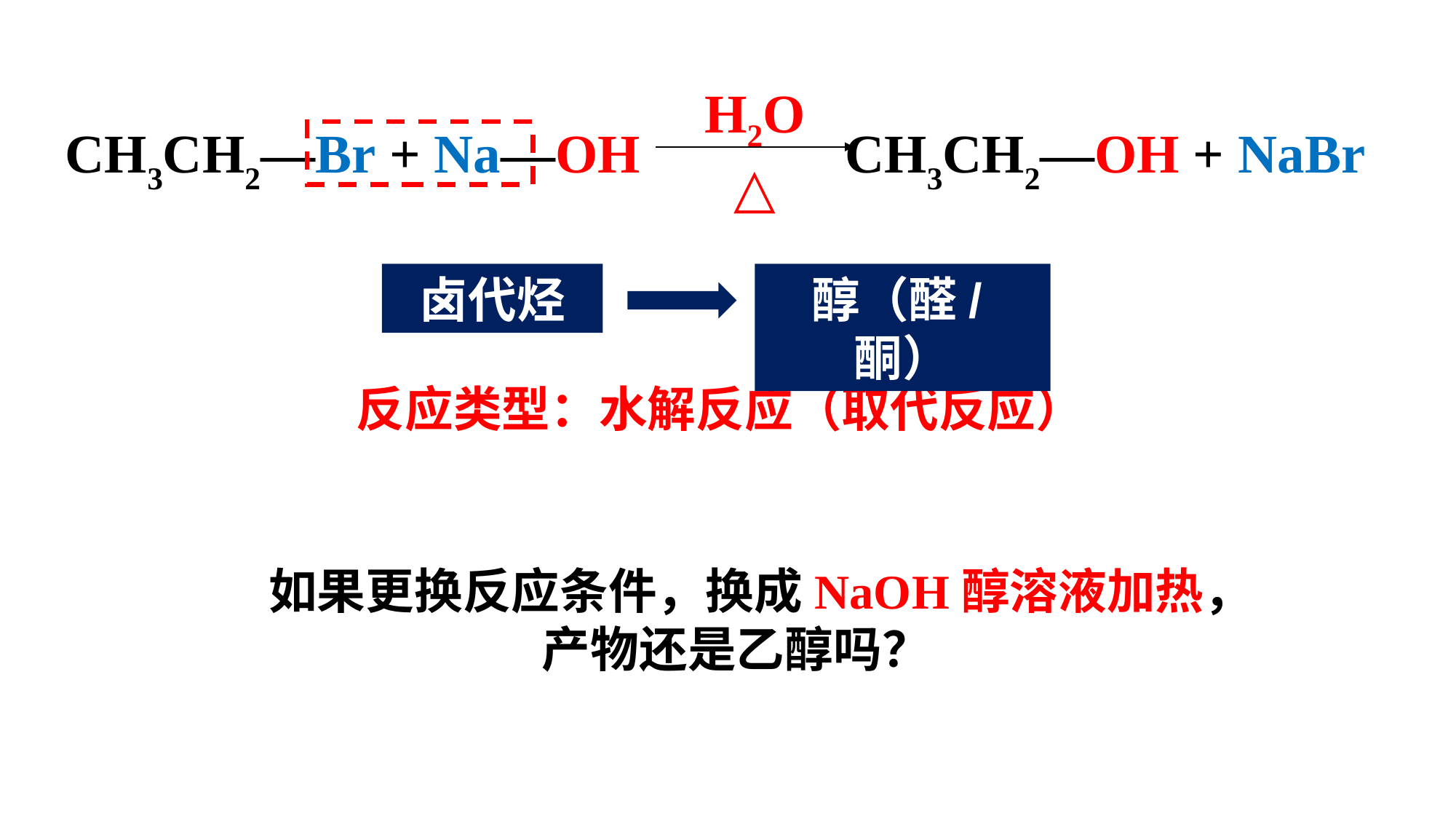

H2O
△
CH3CH2—Br + Na—OH               CH3CH2—OH + NaBr

卤代烃
醇（醛/酮）

反应类型：水解反应（取代反应）
如果更换反应条件，换成NaOH醇溶液加热，产物还是乙醇吗？